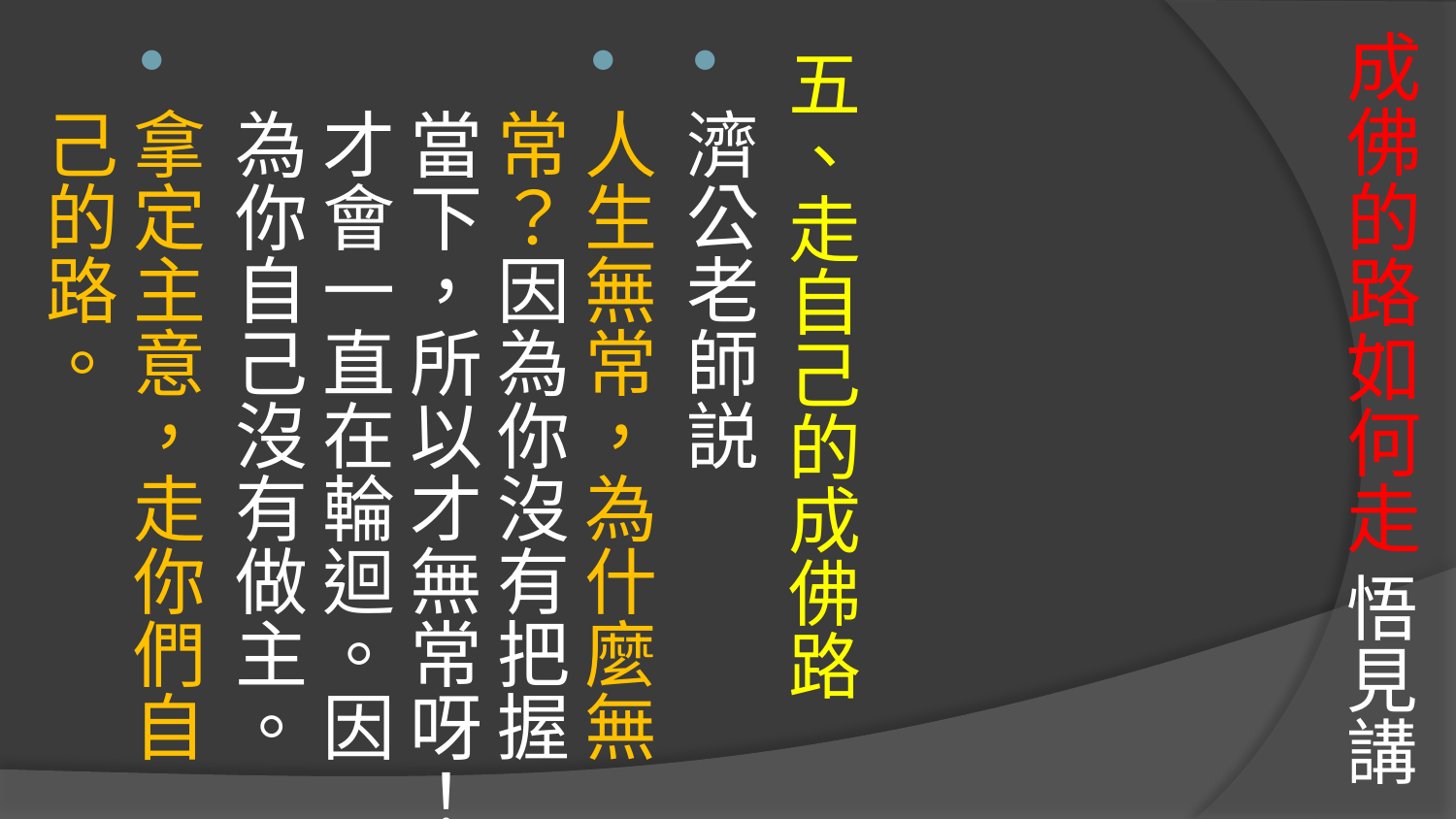

# 成佛的路如何走 悟見講
五、走自己的成佛路
濟公老師説
人生無常，為什麼無常？因為你沒有把握當下，所以才無常呀！才會一直在輪迴。因為你自己沒有做主。
拿定主意，走你們自己的路。